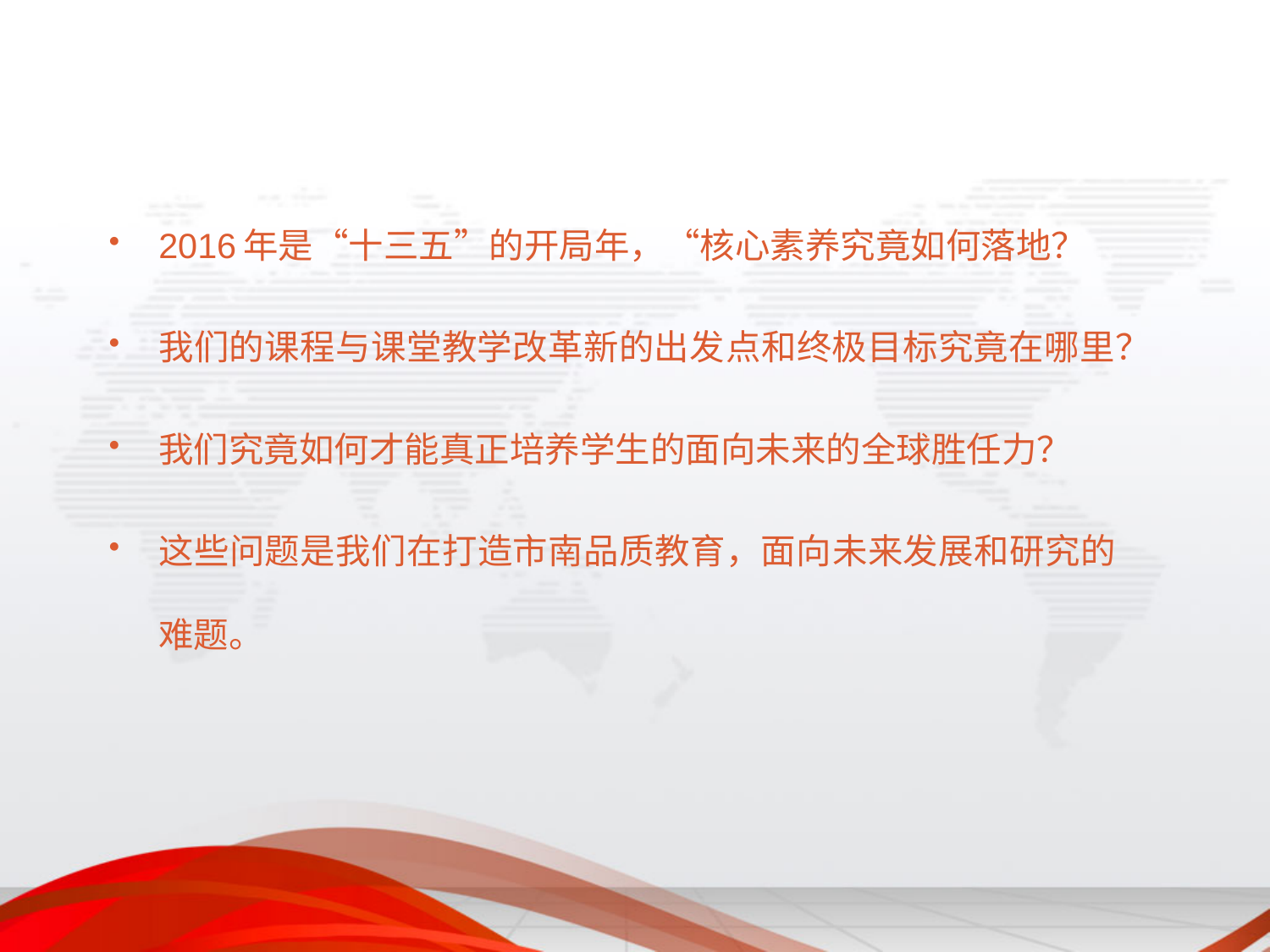

#
2016年是“十三五”的开局年，“核心素养究竟如何落地？
我们的课程与课堂教学改革新的出发点和终极目标究竟在哪里？
我们究竟如何才能真正培养学生的面向未来的全球胜任力？
这些问题是我们在打造市南品质教育，面向未来发展和研究的难题。